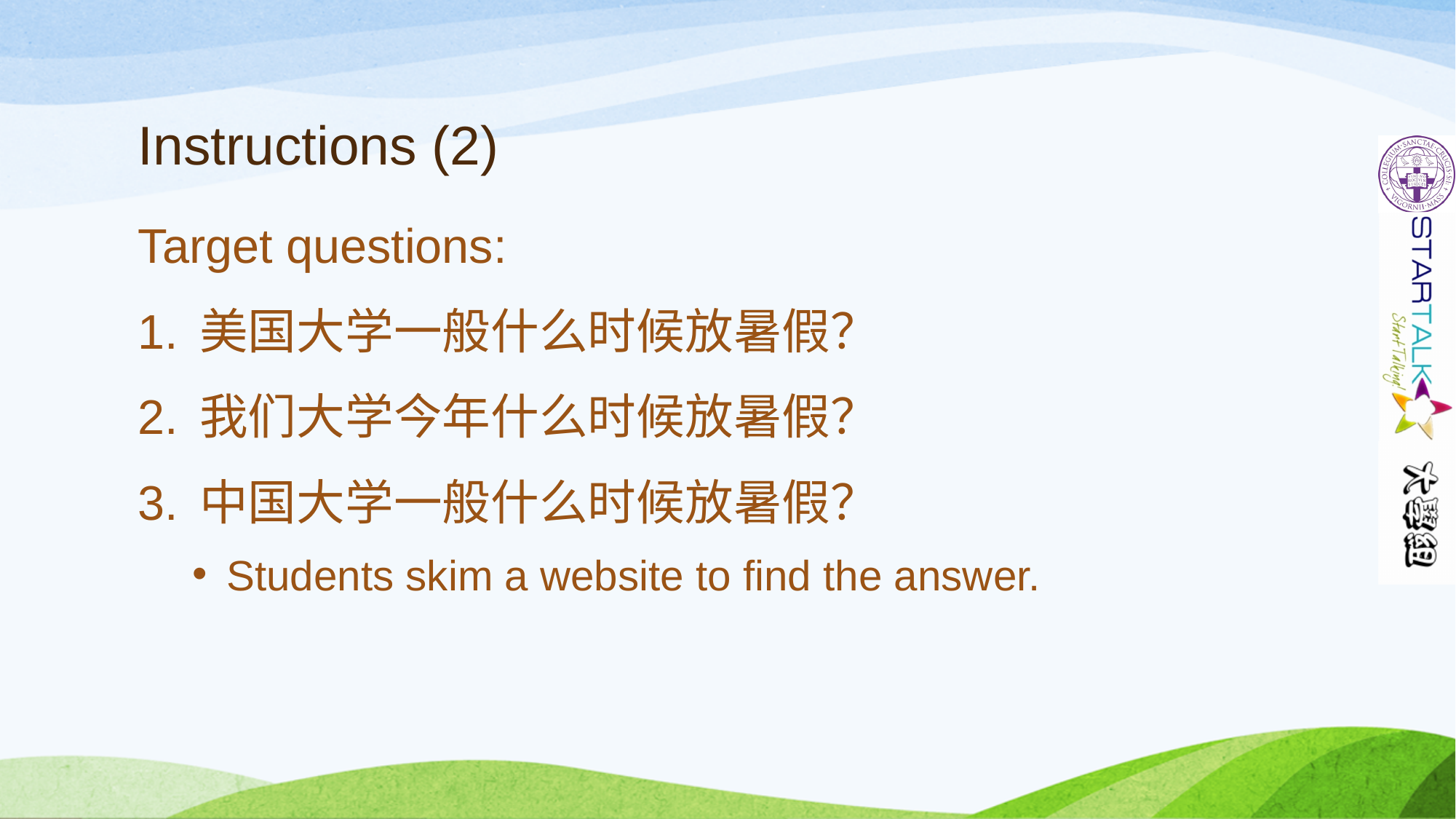

# Instructions (2)
Target questions:
美国大学一般什么时候放暑假？
我们大学今年什么时候放暑假？
中国大学一般什么时候放暑假？
Students skim a website to find the answer.